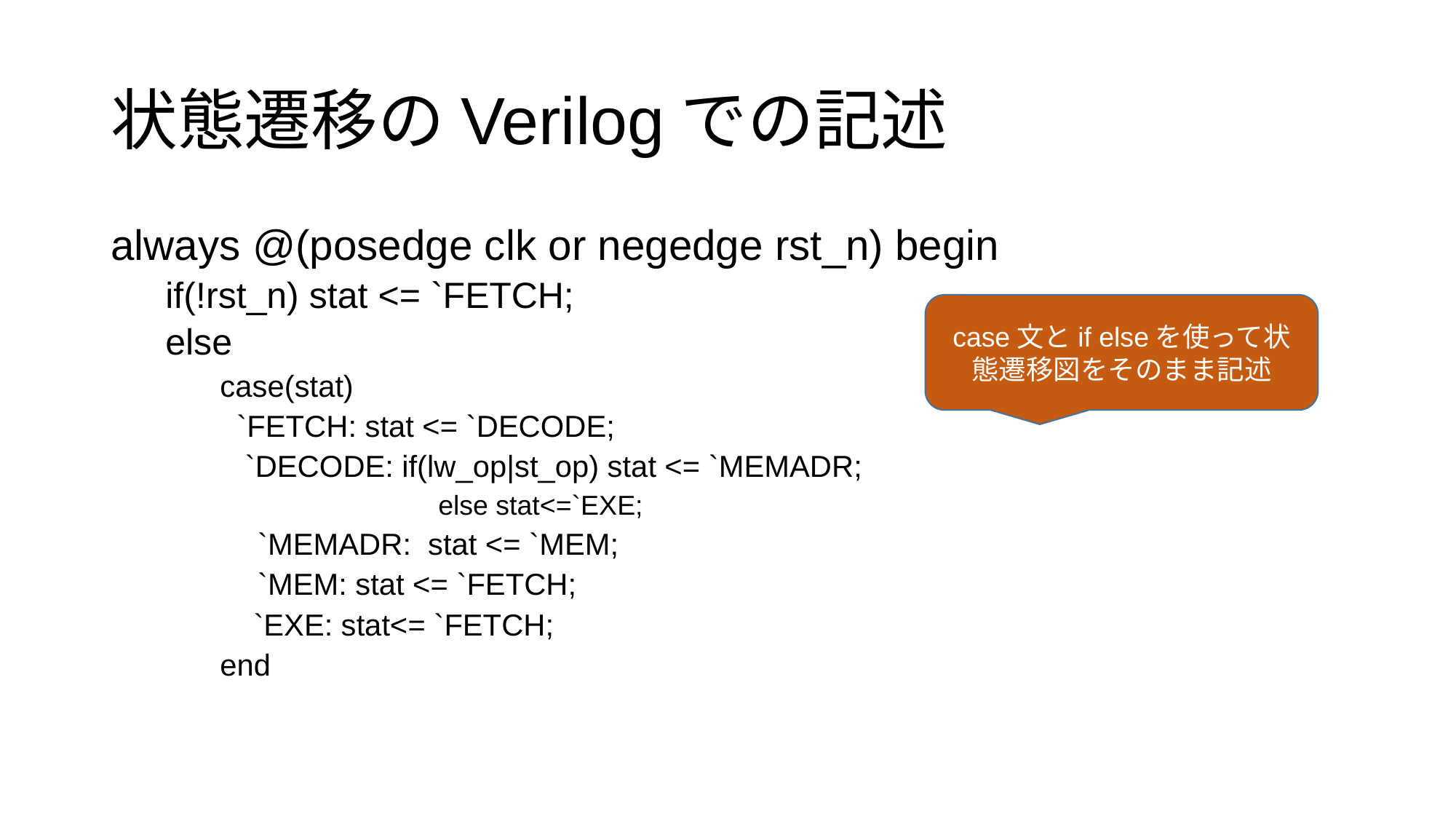

# 状態遷移のVerilogでの記述
always @(posedge clk or negedge rst_n) begin
if(!rst_n) stat <= `FETCH;
else
case(stat)
  `FETCH: stat <= `DECODE;
   `DECODE: if(lw_op|st_op) stat <= `MEMADR;
else stat<=`EXE;
　`MEMADR:  stat <= `MEM;
　`MEM: stat <= `FETCH;
    `EXE: stat<= `FETCH;
end
case文とif elseを使って状態遷移図をそのまま記述